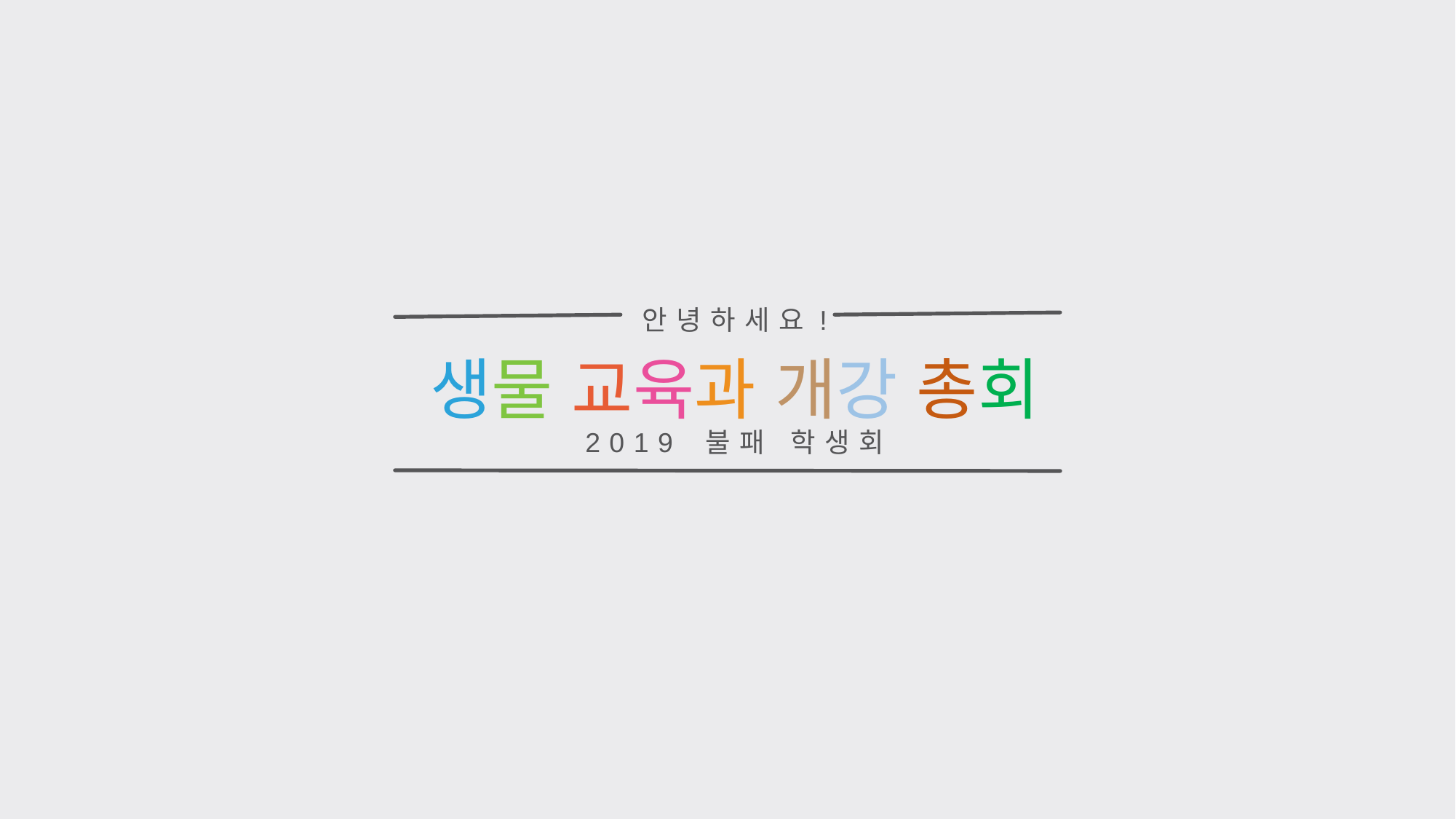

안녕하세요!
생물 교육과 개강 총회
2019 불패 학생회